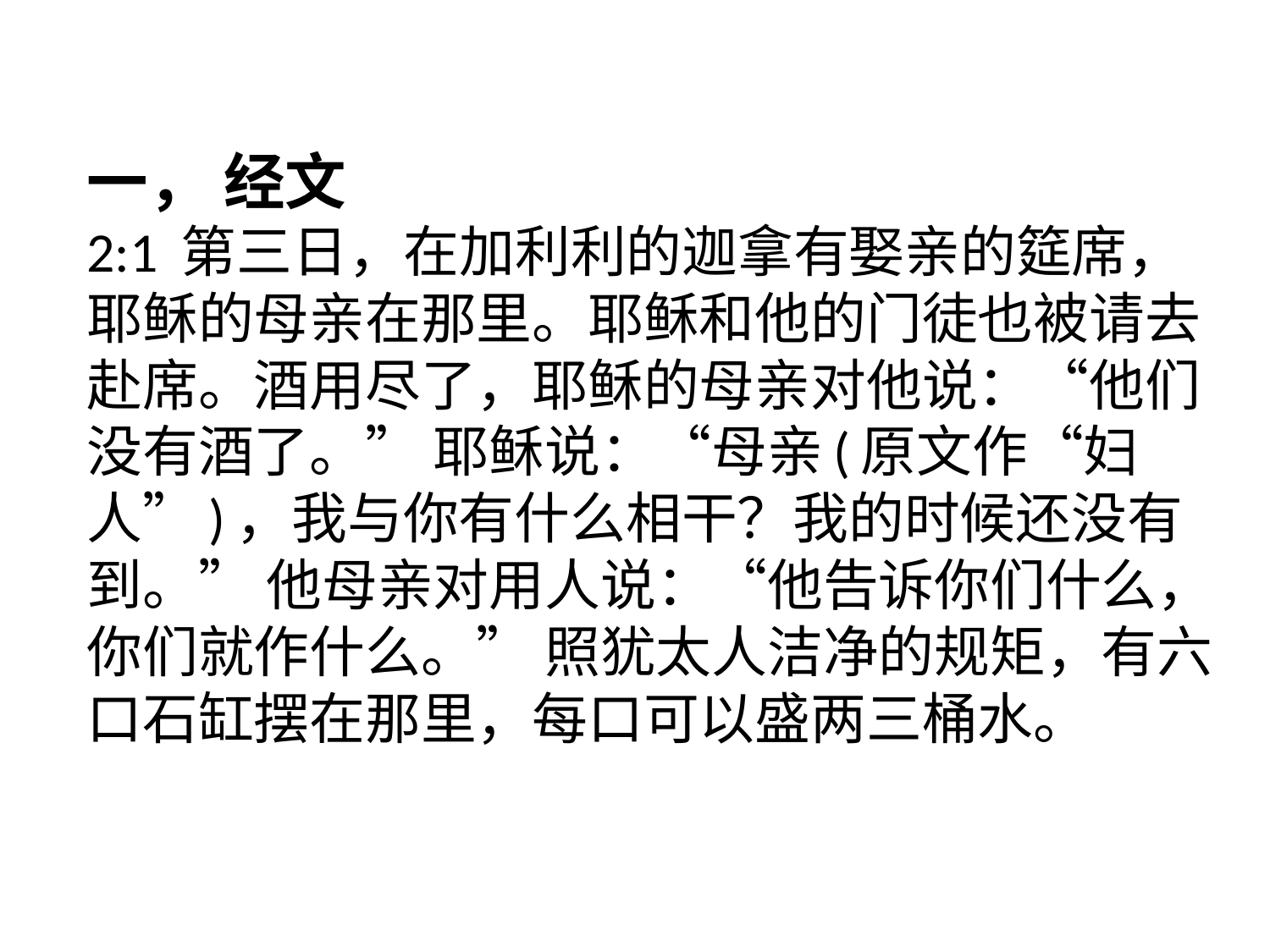

# 一， 经文 2:1 第三日，在加利利的迦拿有娶亲的筵席，耶稣的母亲在那里。耶稣和他的门徒也被请去赴席。酒用尽了，耶稣的母亲对他说：“他们没有酒了。” 耶稣说：“母亲(原文作“妇人”)，我与你有什么相干？我的时候还没有到。” 他母亲对用人说：“他告诉你们什么，你们就作什么。” 照犹太人洁净的规矩，有六口石缸摆在那里，每口可以盛两三桶水。